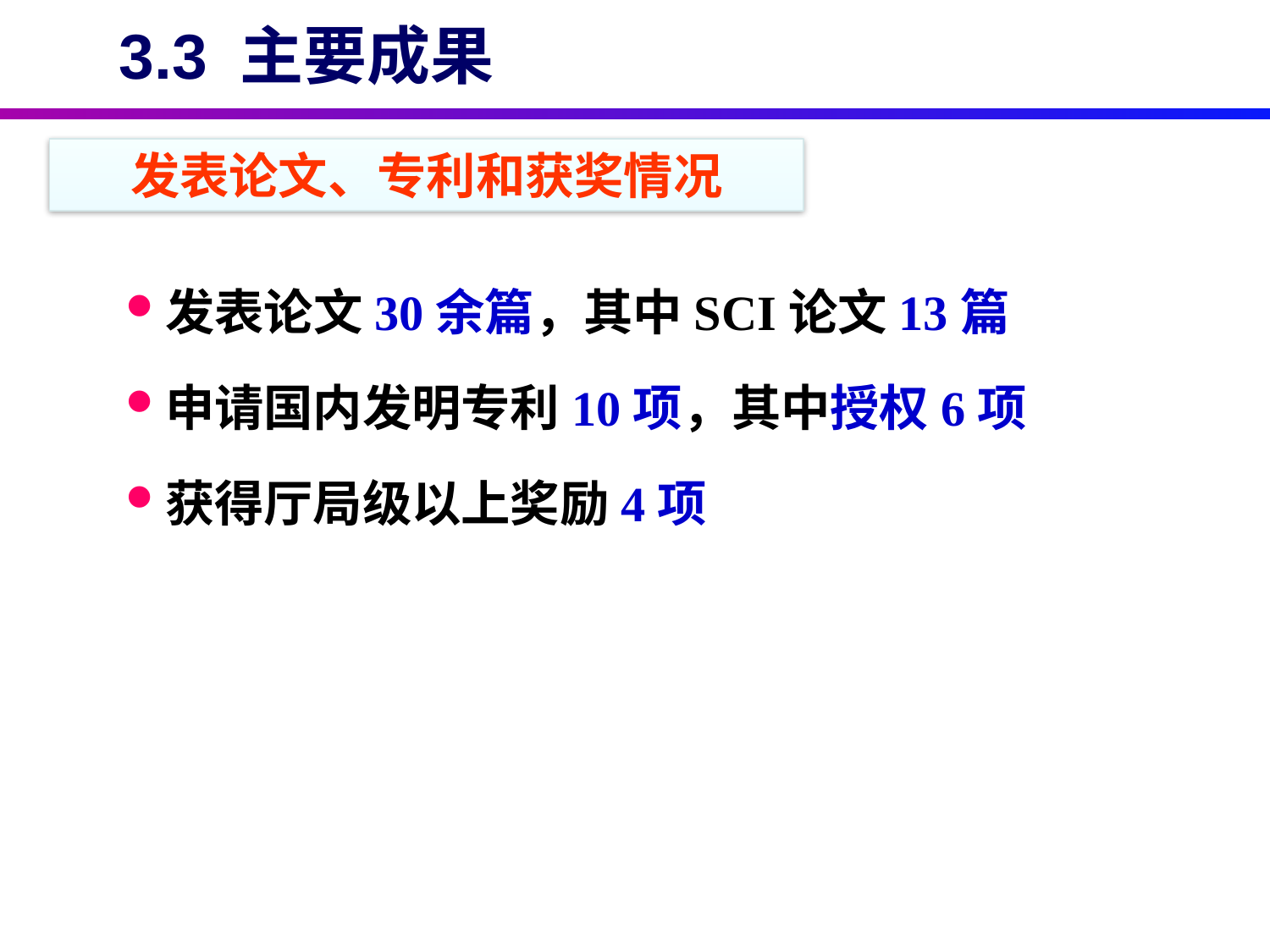

3.3 主要成果

发表论文、专利和获奖情况
发表论文30余篇，其中SCI论文13篇
申请国内发明专利10项，其中授权6项
获得厅局级以上奖励4项